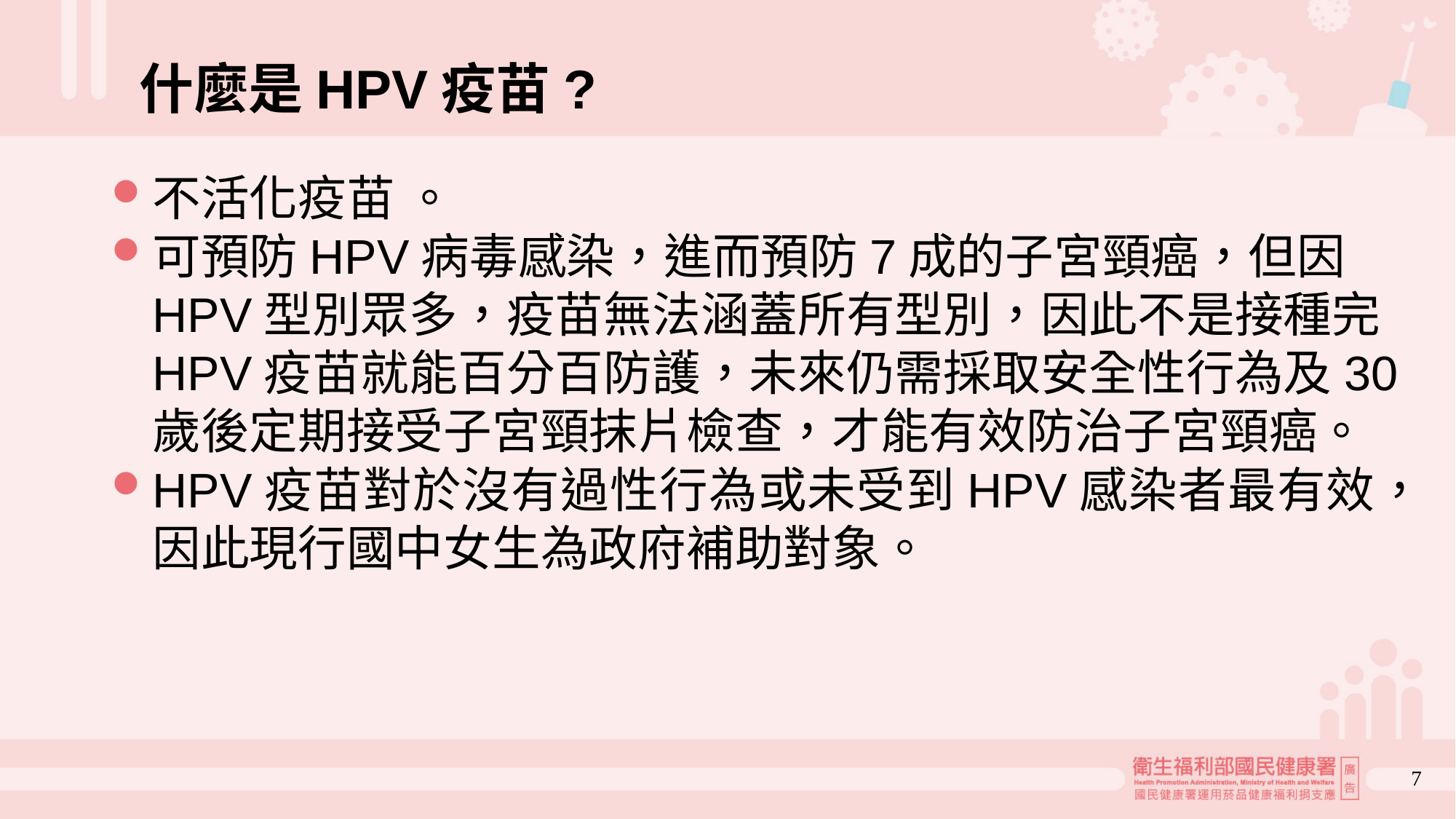

# 什麼是HPV疫苗?
不活化疫苗 。
可預防HPV病毒感染，進而預防7成的子宮頸癌，但因HPV型別眾多，疫苗無法涵蓋所有型別，因此不是接種完HPV疫苗就能百分百防護，未來仍需採取安全性行為及30歲後定期接受子宮頸抹片檢查，才能有效防治子宮頸癌。
HPV疫苗對於沒有過性行為或未受到HPV感染者最有效，因此現行國中女生為政府補助對象。

7